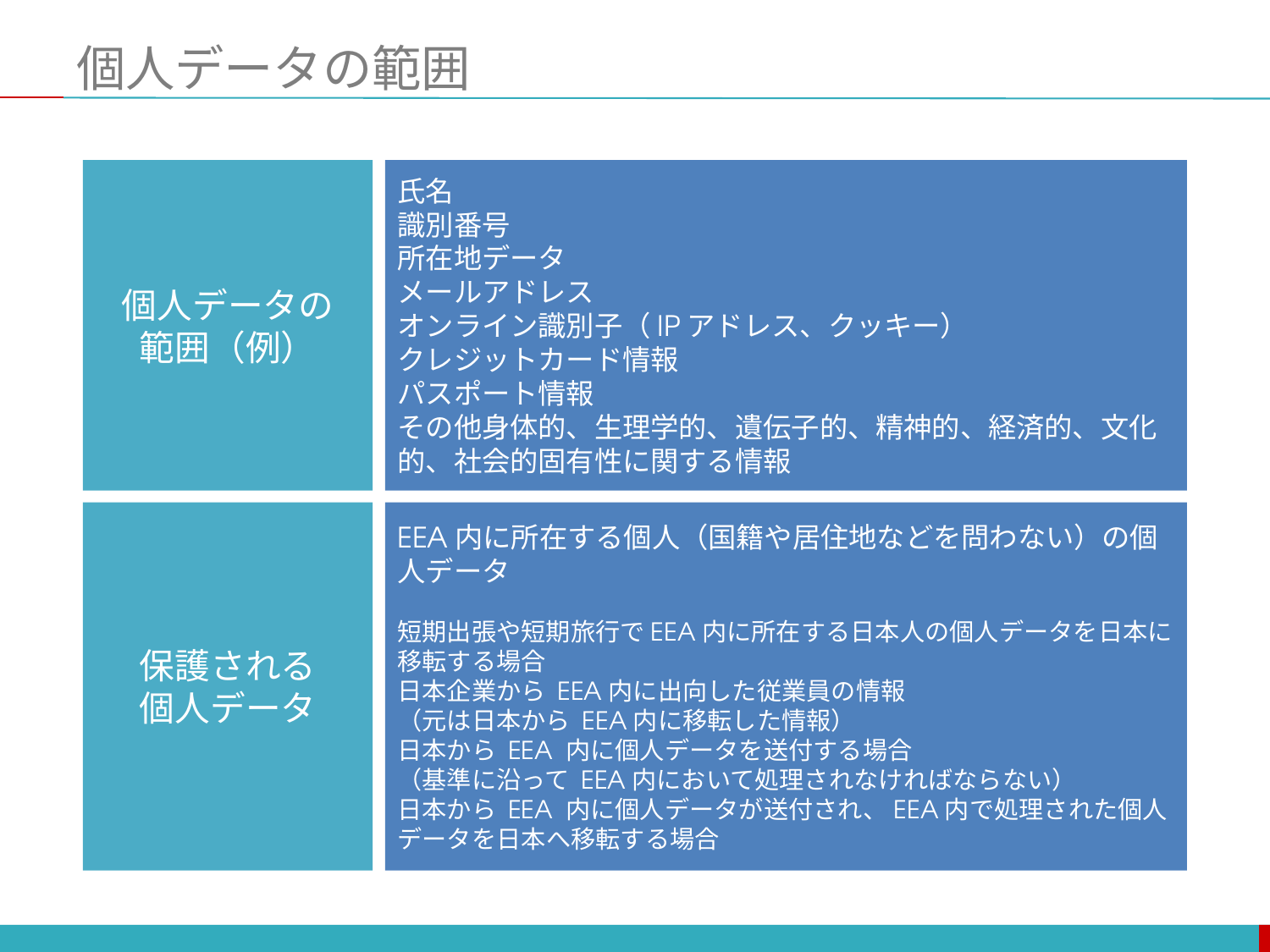

# 個人データの範囲
個人データの
範囲（例）
氏名
識別番号
所在地データ
メールアドレス
オンライン識別子（IPアドレス、クッキー）
クレジットカード情報
パスポート情報
その他身体的、生理学的、遺伝子的、精神的、経済的、文化的、社会的固有性に関する情報
保護される
個人データ
EEA内に所在する個人（国籍や居住地などを問わない）の個人データ

短期出張や短期旅行でEEA内に所在する日本人の個人データを日本に移転する場合
日本企業から EEA内に出向した従業員の情報
（元は日本から EEA内に移転した情報）
日本から EEA 内に個人データを送付する場合
（基準に沿って EEA内において処理されなければならない）
日本から EEA 内に個人データが送付され、EEA内で処理された個人データを日本へ移転する場合